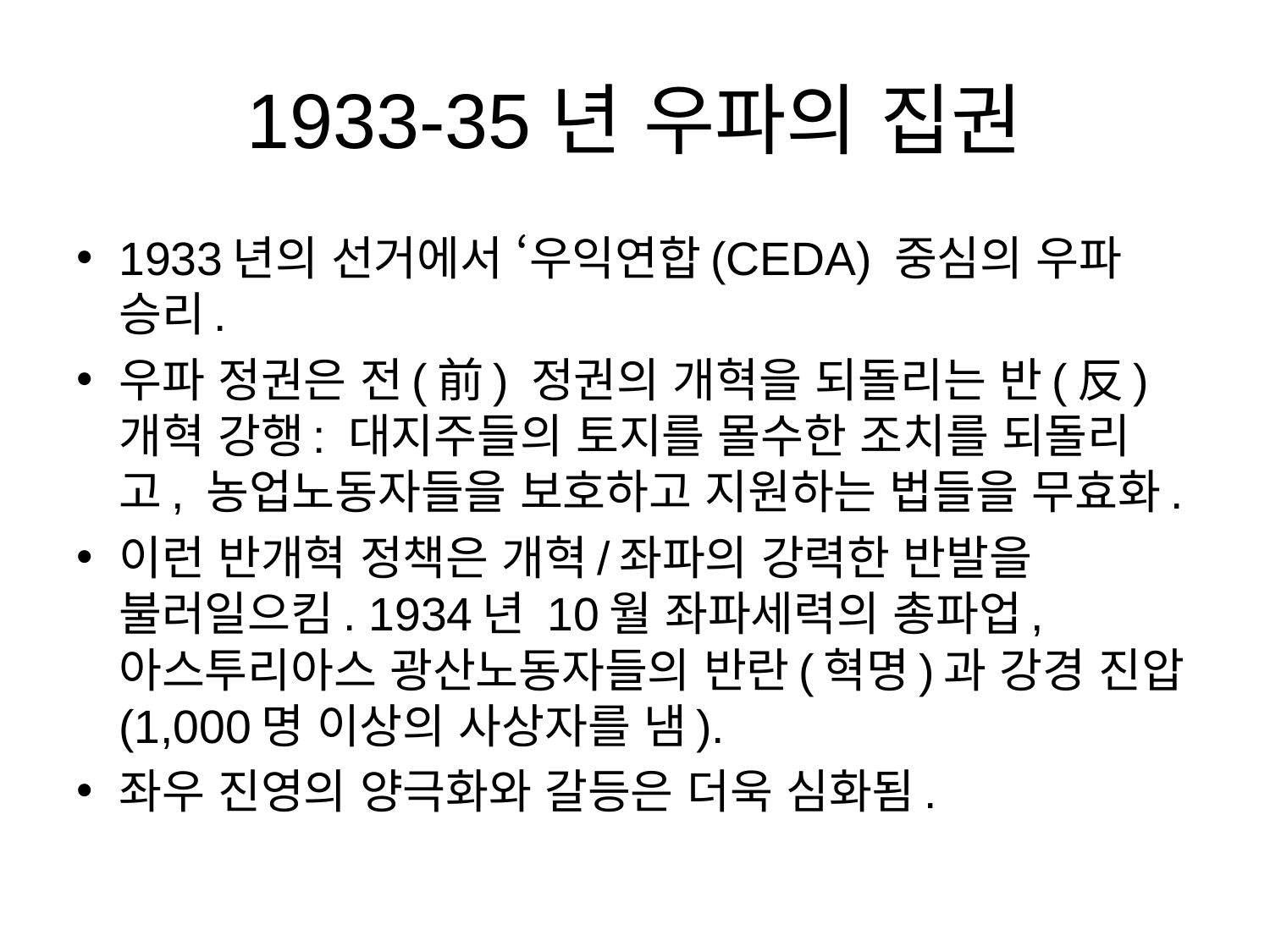

# 1933-35년 우파의 집권
1933년의 선거에서 ‘우익연합(CEDA) 중심의 우파 승리.
우파 정권은 전(前) 정권의 개혁을 되돌리는 반(反)개혁 강행: 대지주들의 토지를 몰수한 조치를 되돌리고, 농업노동자들을 보호하고 지원하는 법들을 무효화.
이런 반개혁 정책은 개혁/좌파의 강력한 반발을 불러일으킴. 1934년 10월 좌파세력의 총파업, 아스투리아스 광산노동자들의 반란(혁명)과 강경 진압(1,000명 이상의 사상자를 냄).
좌우 진영의 양극화와 갈등은 더욱 심화됨.